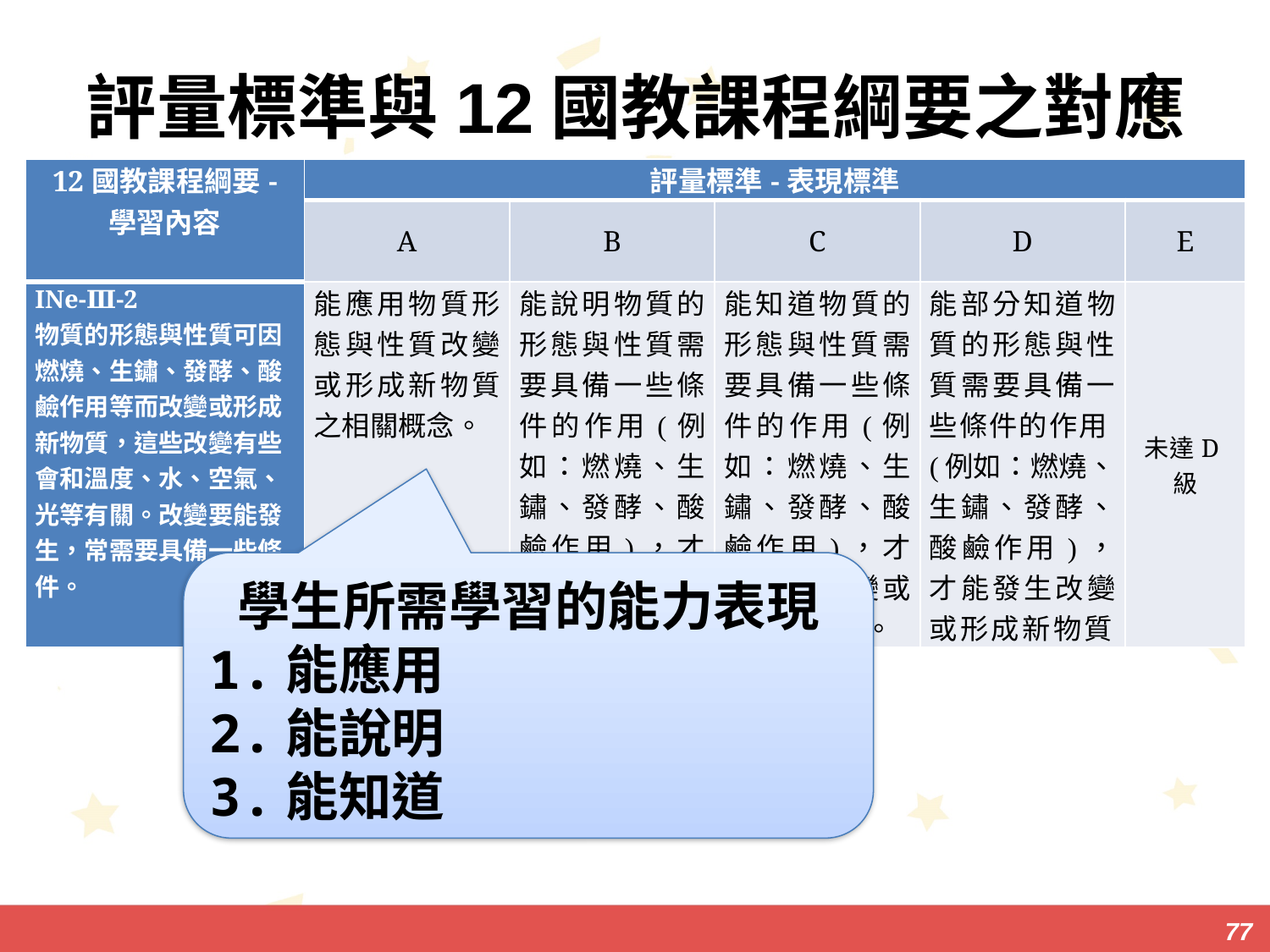

# 評量標準與12國教課程綱要之對應
| 12國教課程綱要- 學習內容 | 評量標準-表現標準 |  |  |  |  |
| --- | --- | --- | --- | --- | --- |
|  | A | B | C | D | E |
| INe-Ⅲ-2  物質的形態與性質可因燃燒、生鏽、發酵、酸鹼作用等而改變或形成新物質，這些改變有些會和溫度、水、空氣、光等有關。改變要能發生，常需要具備一些條件。 | 能應用物質形態與性質改變或形成新物質之相關概念。 | 能說明物質的形態與性質需要具備一些條件的作用(例如：燃燒、生鏽、發酵、酸鹼作用)，才能發生改變或形成新物質。 | 能知道物質的形態與性質需要具備一些條件的作用(例如：燃燒、生鏽、發酵、酸鹼作用)，才能發生改變或形成新物質。 | 能部分知道物質的形態與性質需要具備一些條件的作用(例如：燃燒、生鏽、發酵、酸鹼作用)，才能發生改變或形成新物質。 | 未達D級 |
學生所需學習的能力表現
1.能應用
2.能說明
3.能知道
77